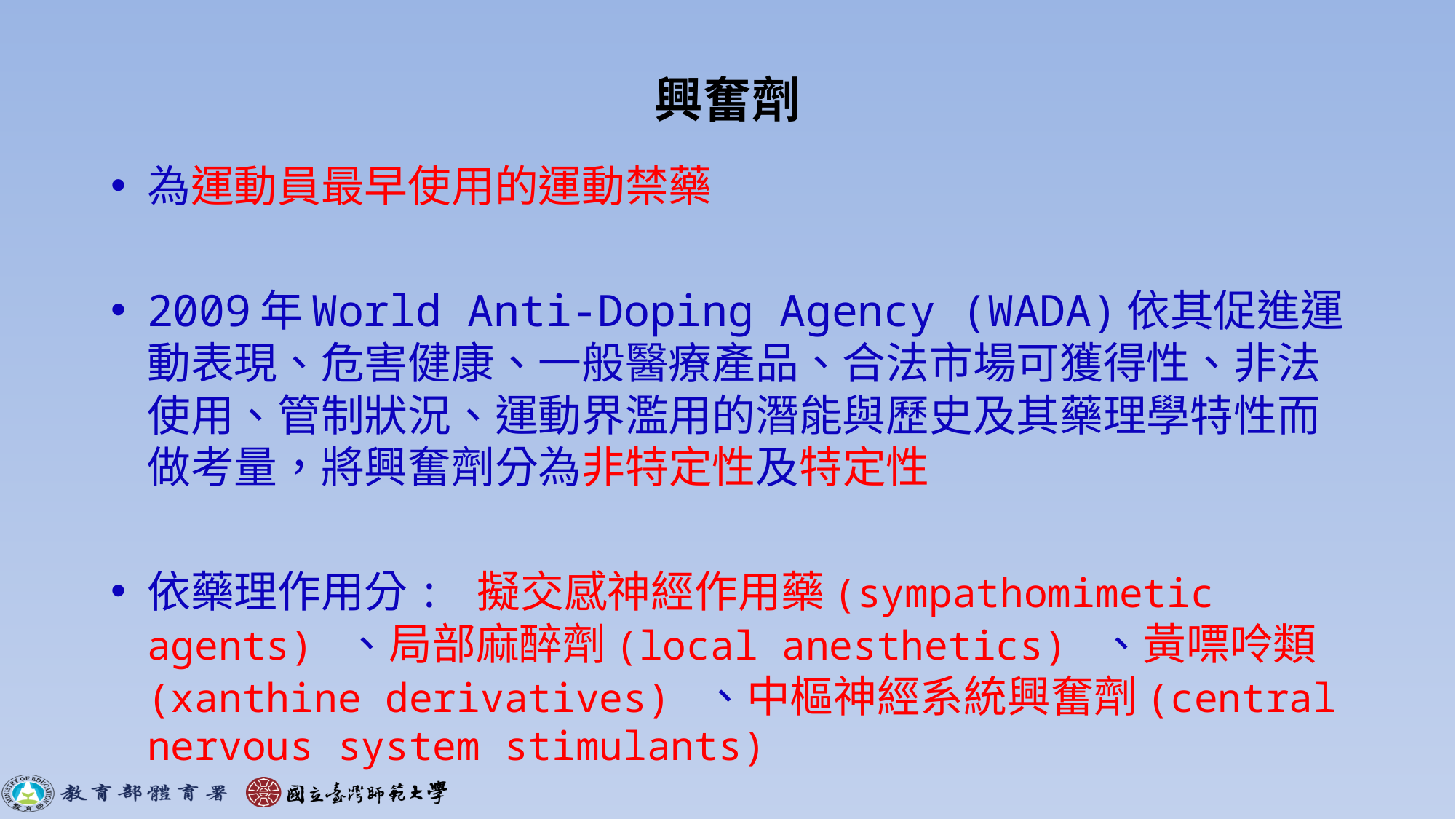

# 興奮劑
為運動員最早使用的運動禁藥

2009年World Anti-Doping Agency (WADA)依其促進運動表現、危害健康、一般醫療產品、合法市場可獲得性、非法使用、管制狀況、運動界濫用的潛能與歷史及其藥理學特性而做考量，將興奮劑分為非特定性及特定性

依藥理作用分: 擬交感神經作用藥(sympathomimetic agents) 、局部麻醉劑(local anesthetics) 、黃嘌呤類(xanthine derivatives) 、中樞神經系統興奮劑(central nervous system stimulants)